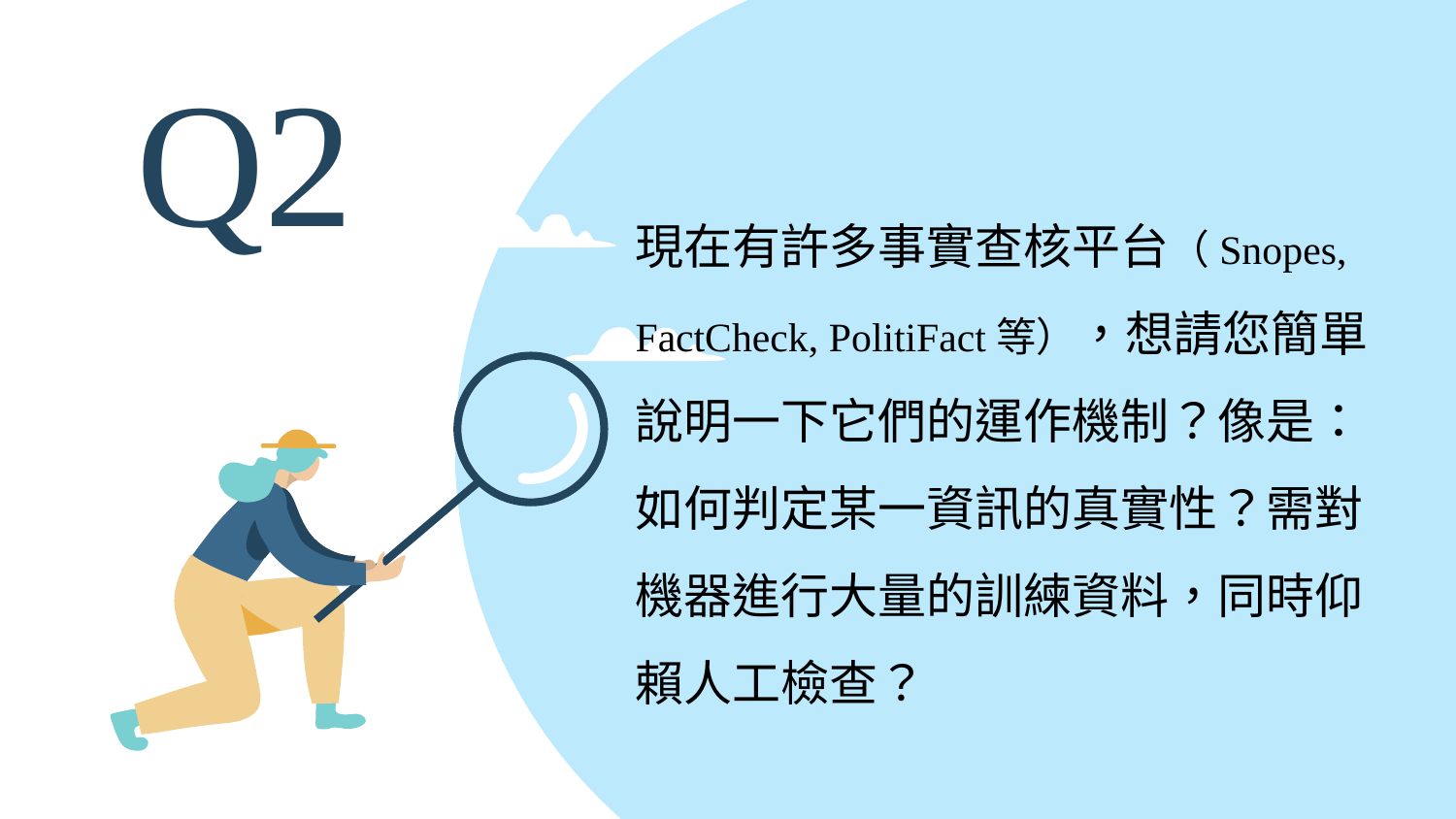

# Q2
現在有許多事實查核平台（Snopes, FactCheck, PolitiFact等），想請您簡單說明一下它們的運作機制？像是：如何判定某一資訊的真實性？需對機器進行大量的訓練資料，同時仰賴人工檢查？